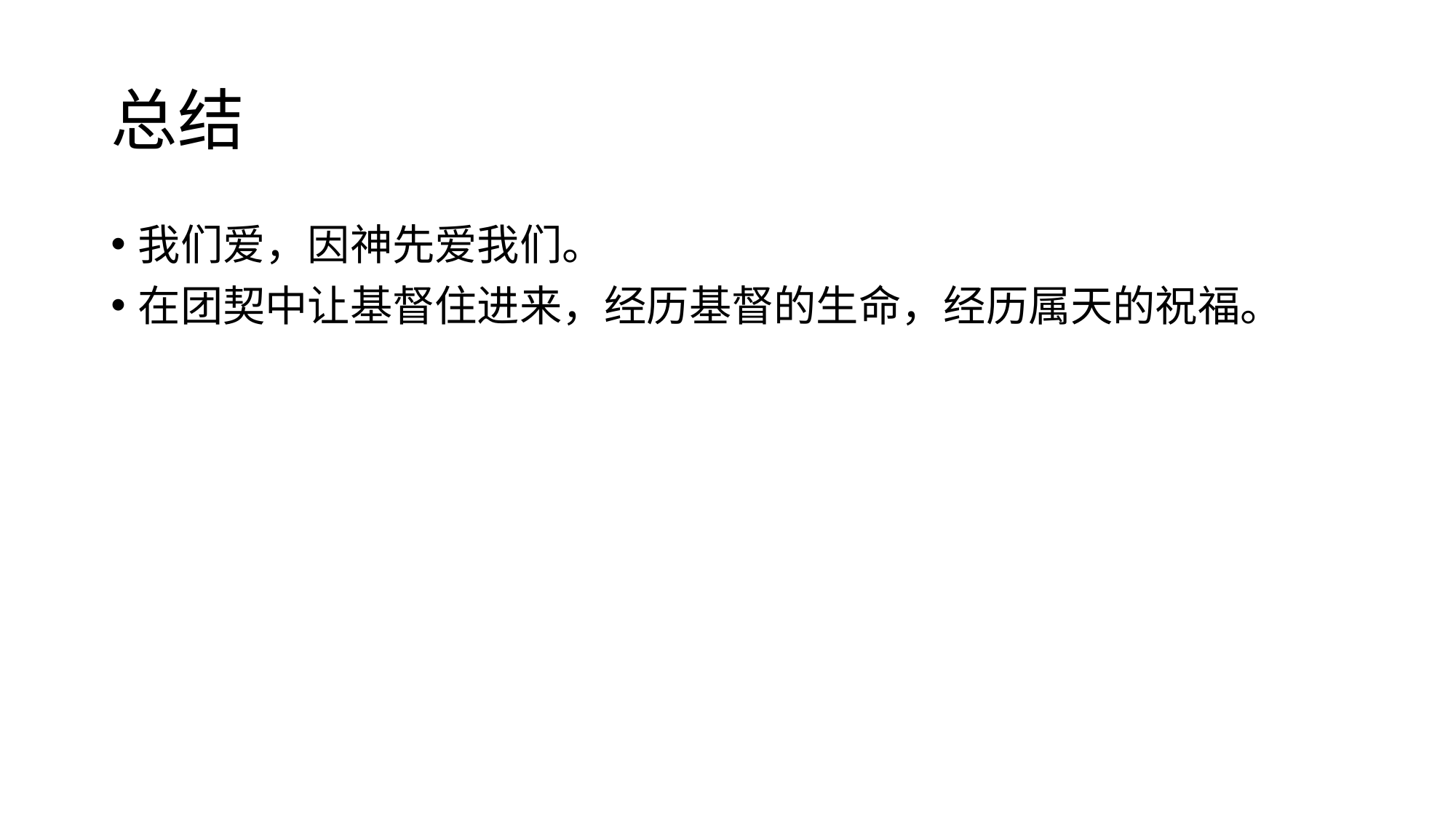

# 总结
我们爱，因神先爱我们。
在团契中让基督住进来，经历基督的生命，经历属天的祝福。